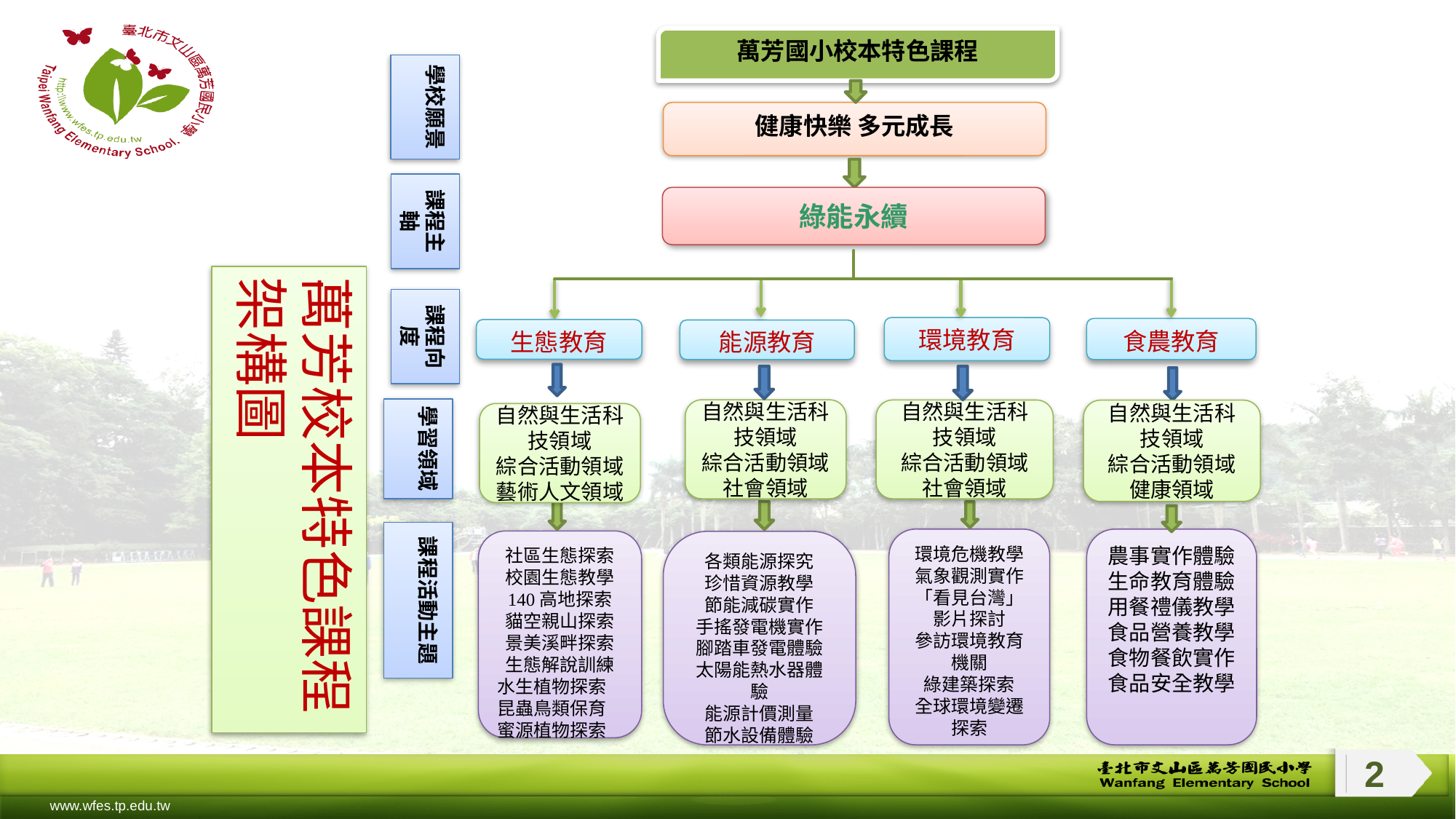

萬芳國小校本特色課程

健康快樂 多元成長

綠能永續
學校願景
課程主軸
課程向度
學習領域
課程活動主題
環境教育
食農教育
生態教育
能源教育

自然與生活科技領域
綜合活動領域
社會領域
自然與生活科技領域
綜合活動領域
社會領域
自然與生活科技領域
綜合活動領域
藝術人文領域

各類能源探究
珍惜資源教學
節能減碳實作
手搖發電機實作
腳踏車發電體驗
太陽能熱水器體驗
能源計價測量
節水設備體驗

社區生態探索
校園生態教學
140高地探索
貓空親山探索
景美溪畔探索
生態解說訓練
水生植物探索
昆蟲鳥類保育
蜜源植物探索

環境危機教學
氣象觀測實作
「看見台灣」影片探討
參訪環境教育機關
綠建築探索
全球環境變遷探索

農事實作體驗
生命教育體驗
用餐禮儀教學
食品營養教學
食物餐飲實作
食品安全教學
自然與生活科技領域
綜合活動領域
健康領域
萬芳校本特色課程架構圖